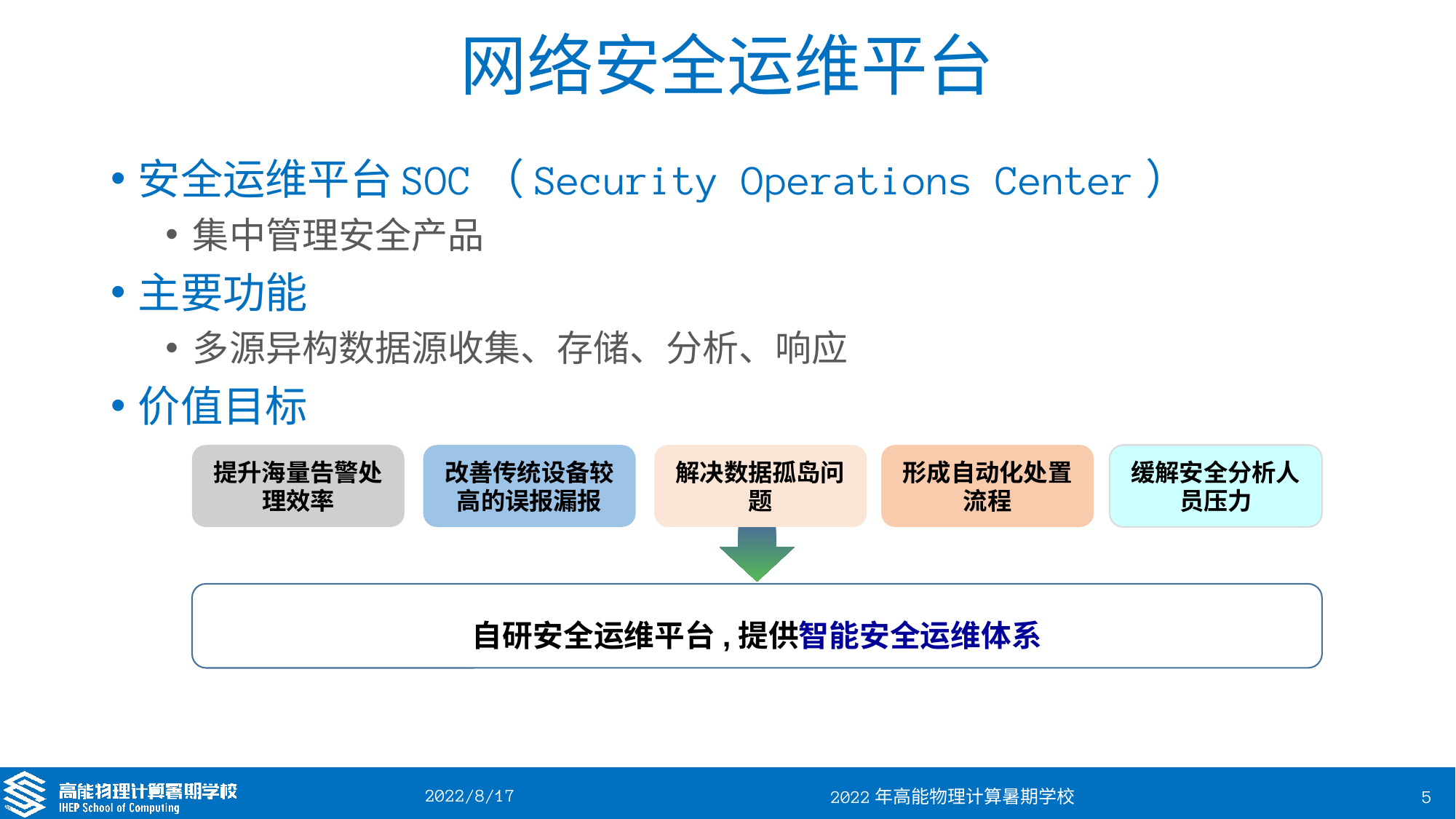

# 网络安全运维平台
安全运维平台SOC（Security Operations Center）
集中管理安全产品
主要功能
多源异构数据源收集、存储、分析、响应
价值目标
提升海量告警处理效率
改善传统设备较高的误报漏报
解决数据孤岛问题
形成自动化处置流程
缓解安全分析人员压力

自研安全运维平台,提供智能安全运维体系
2022/8/17
2022年高能物理计算暑期学校
5